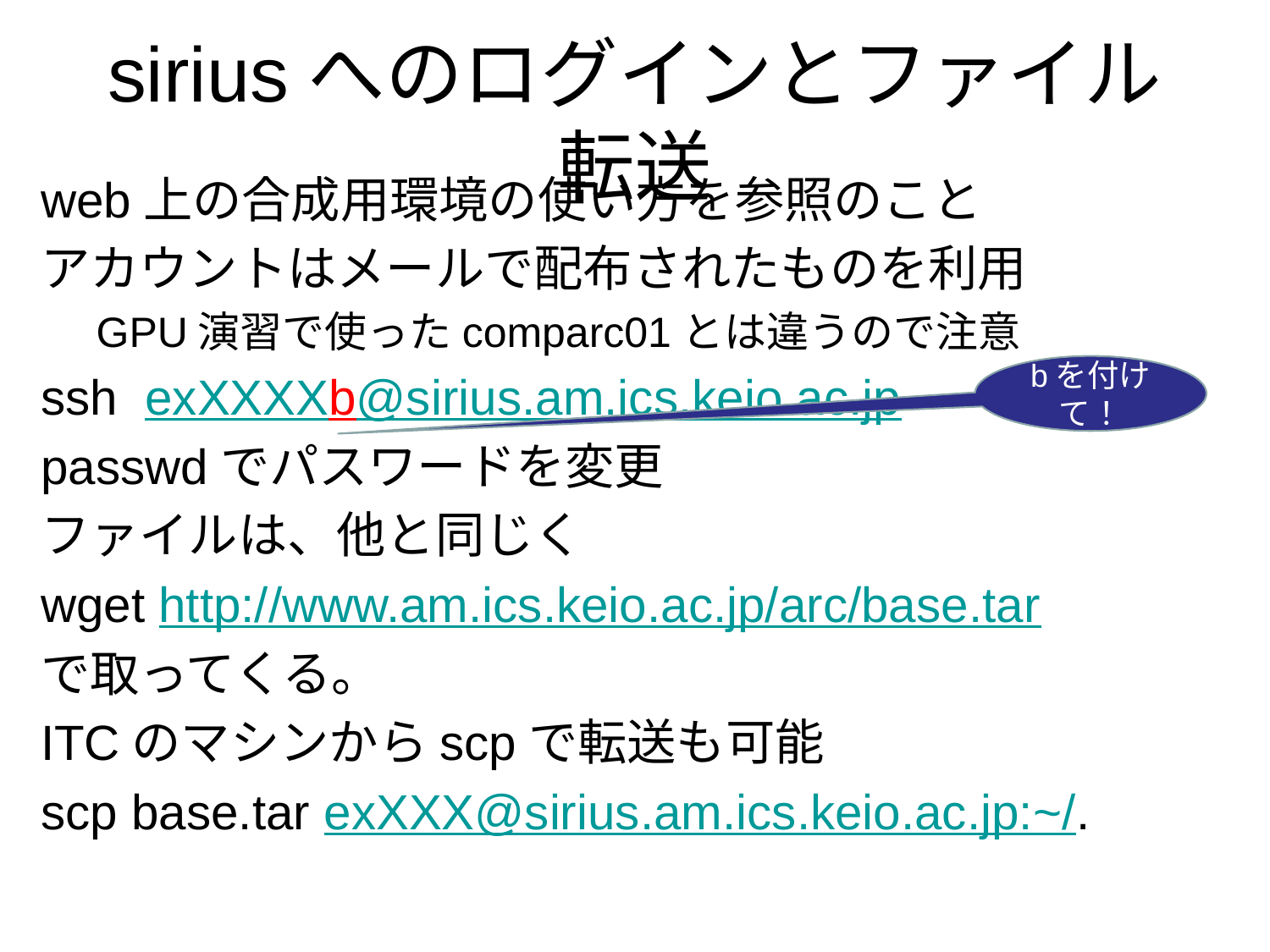

# siriusへのログインとファイル転送
web上の合成用環境の使い方を参照のこと
アカウントはメールで配布されたものを利用
GPU演習で使ったcomparc01とは違うので注意
ssh  exXXXXb@sirius.am.ics.keio.ac.jp
passwdでパスワードを変更
ファイルは、他と同じく
wget http://www.am.ics.keio.ac.jp/arc/base.tar
で取ってくる。
ITCのマシンからscpで転送も可能
scp base.tar exXXX@sirius.am.ics.keio.ac.jp:~/.

bを付けて！